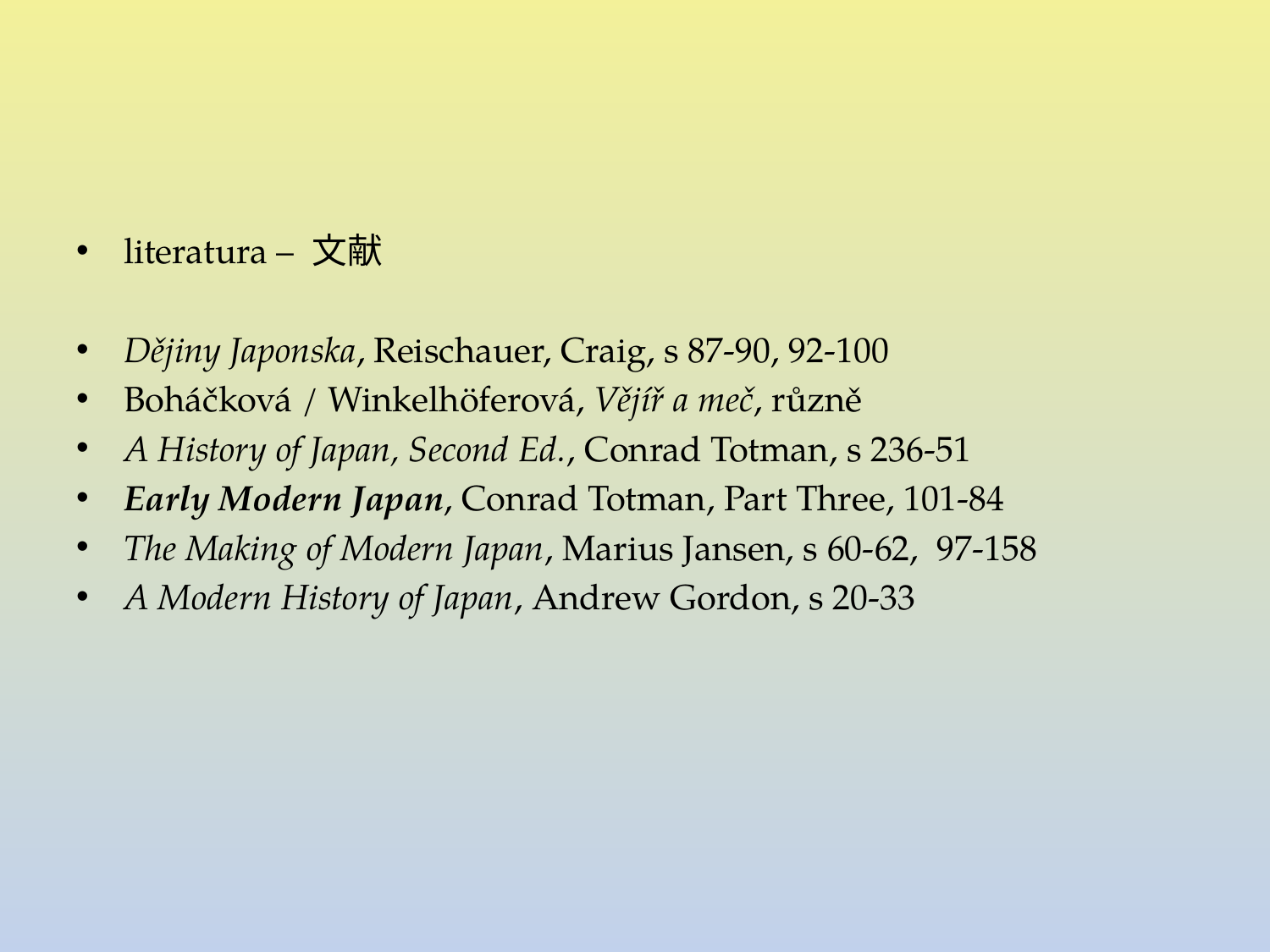

literatura – 文献

Dějiny Japonska, Reischauer, Craig, s 87-90, 92-100
Boháčková / Winkelhöferová, Vějíř a meč, různě
A History of Japan, Second Ed., Conrad Totman, s 236-51
Early Modern Japan, Conrad Totman, Part Three, 101-84
The Making of Modern Japan, Marius Jansen, s 60-62,  97-158
A Modern History of Japan, Andrew Gordon, s 20-33